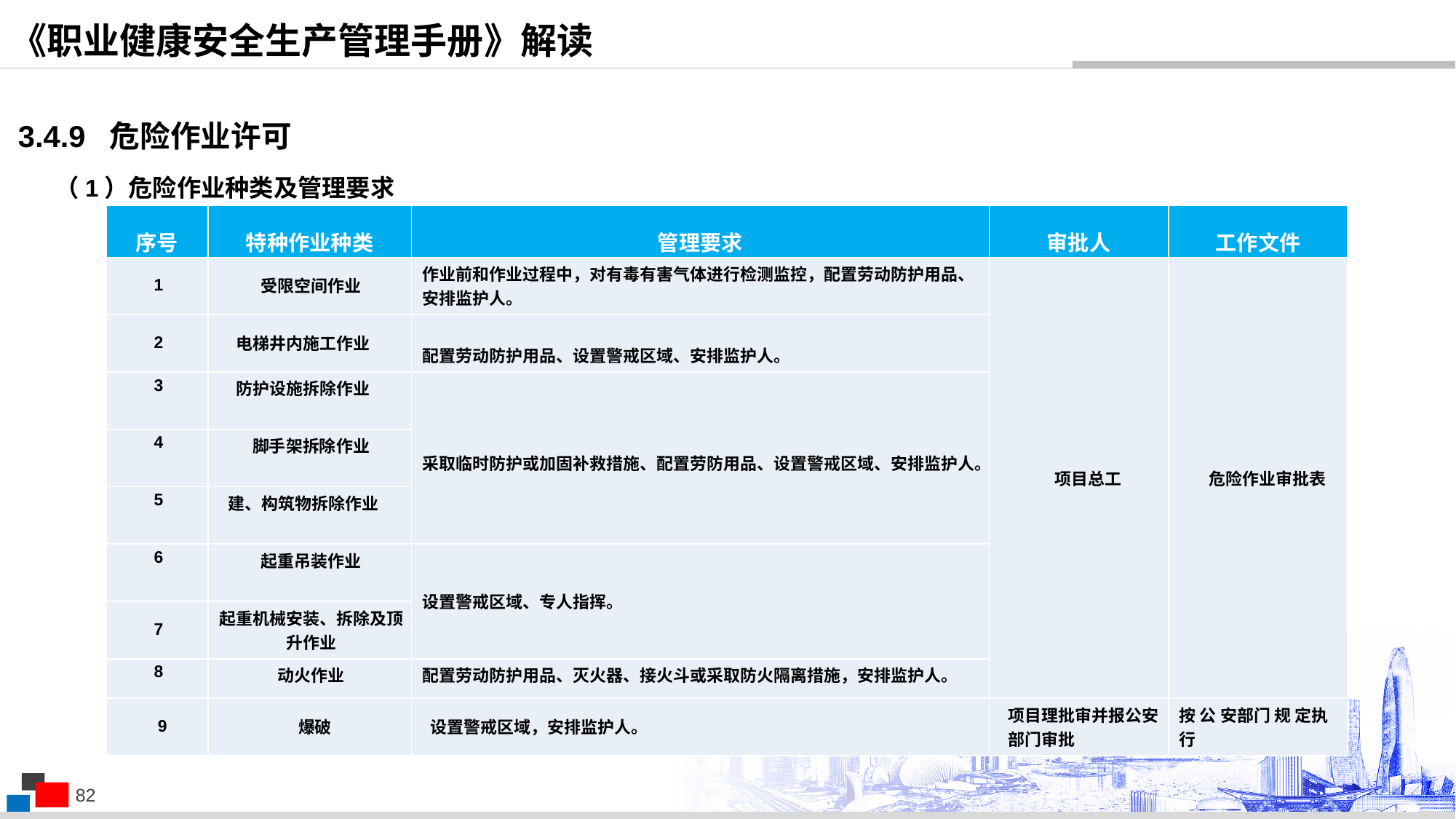

《职业健康安全生产管理手册》解读
3.4.9  危险作业许可
（1）危险作业种类及管理要求
| 序号 | 特种作业种类 | 管理要求 | 审批人 | 工作文件 |
| --- | --- | --- | --- | --- |
| 1 | 受限空间作业 | 作业前和作业过程中，对有毒有害气体进行检测监控，配置劳动防护用品、安排监护人。 | 项目总工 | 危险作业审批表 |
| 2 | 电梯井内施工作业 | 配置劳动防护用品、设置警戒区域、安排监护人。 |  |  |
| 3 | 防护设施拆除作业 | 采取临时防护或加固补救措施、配置劳防用品、设置警戒区域、安排监护人。 |  |  |
| 4 | 脚手架拆除作业 |  |  |  |
| 5 | 建、构筑物拆除作业 |  |  |  |
| 6 | 起重吊装作业 | 设置警戒区域、专人指挥。 |  |  |
| 7 | 起重机械安装、拆除及顶升作业 |  |  |  |
| 8 | 动火作业 | 配置劳动防护用品、灭火器、接火斗或采取防火隔离措施，安排监护人。 |  |  |
| 9 | 爆破 | 设置警戒区域，安排监护人。 | 项目理批审并报公安部门审批 | 按 公 安部门 规 定执行 |